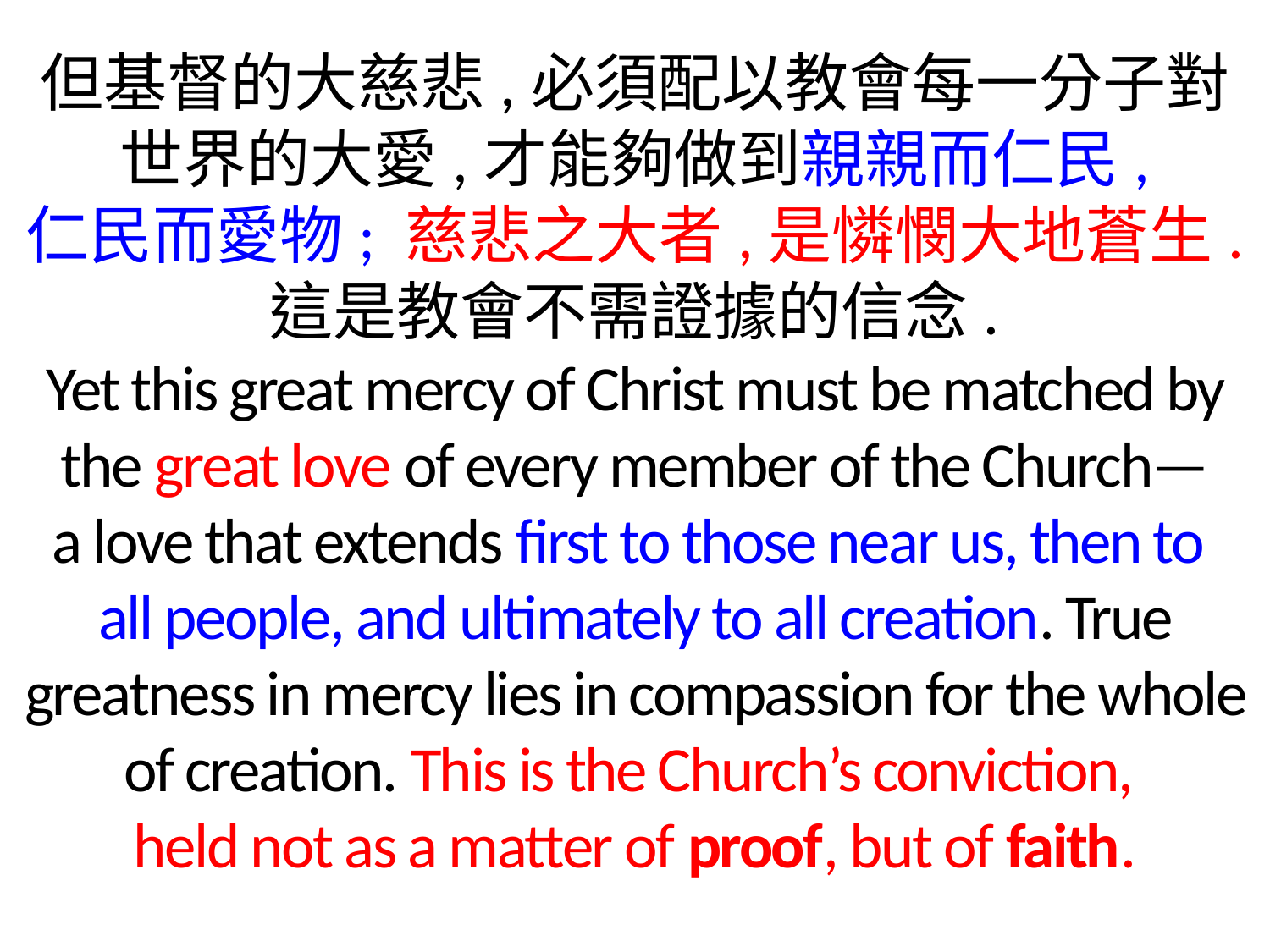

但基督的大慈悲,必須配以教會每一分子對世界的大愛,才能夠做到親親而仁民,
仁民而愛物; 慈悲之大者,是憐憫大地蒼生.
這是教會不需證據的信念.
Yet this great mercy of Christ must be matched by the great love of every member of the Church—
a love that extends first to those near us, then to
all people, and ultimately to all creation. True greatness in mercy lies in compassion for the whole of creation. This is the Church’s conviction,
held not as a matter of proof, but of faith.